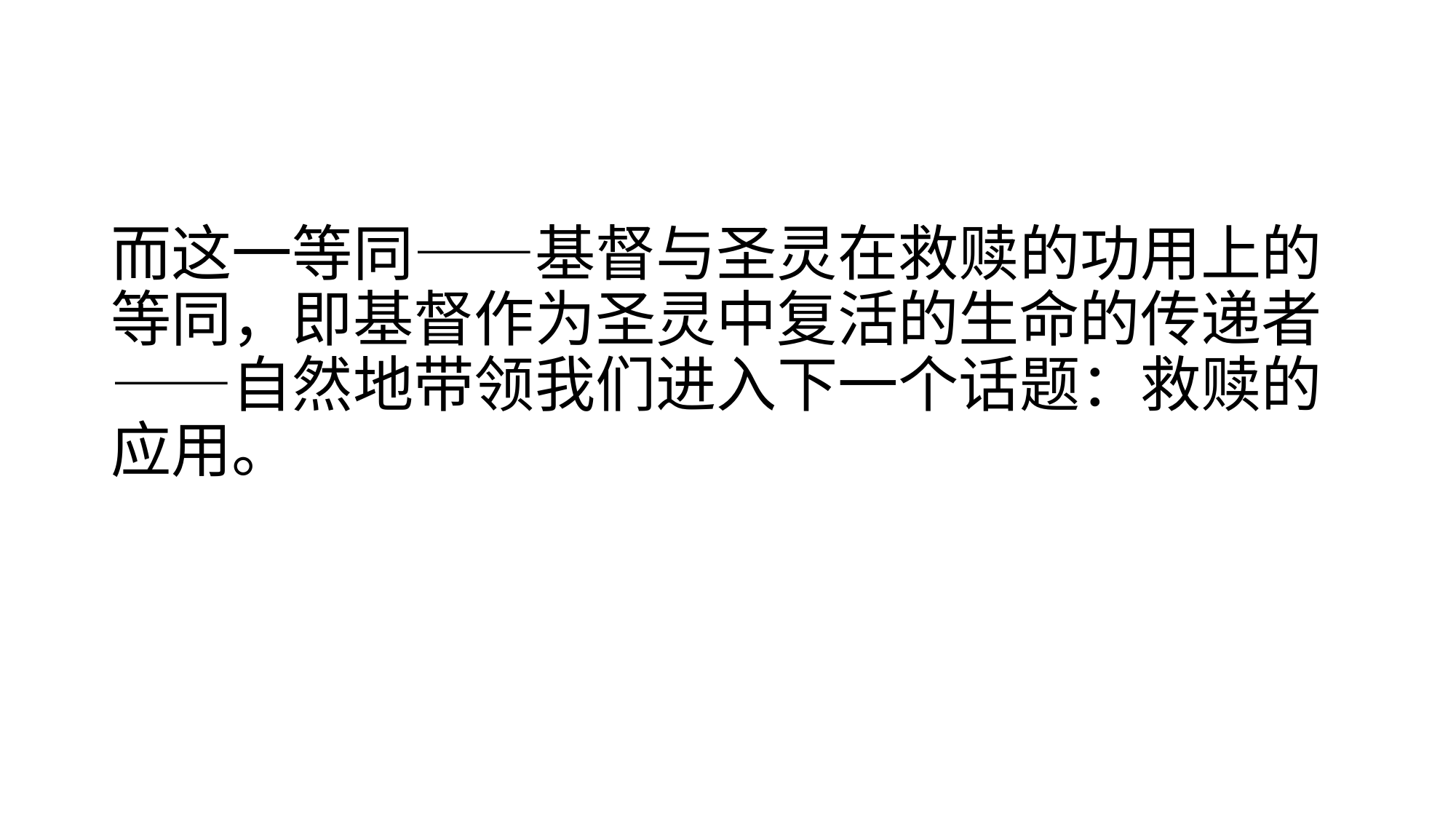

#
而这一等同——基督与圣灵在救赎的功用上的等同，即基督作为圣灵中复活的生命的传递者——自然地带领我们进入下一个话题：救赎的应用。